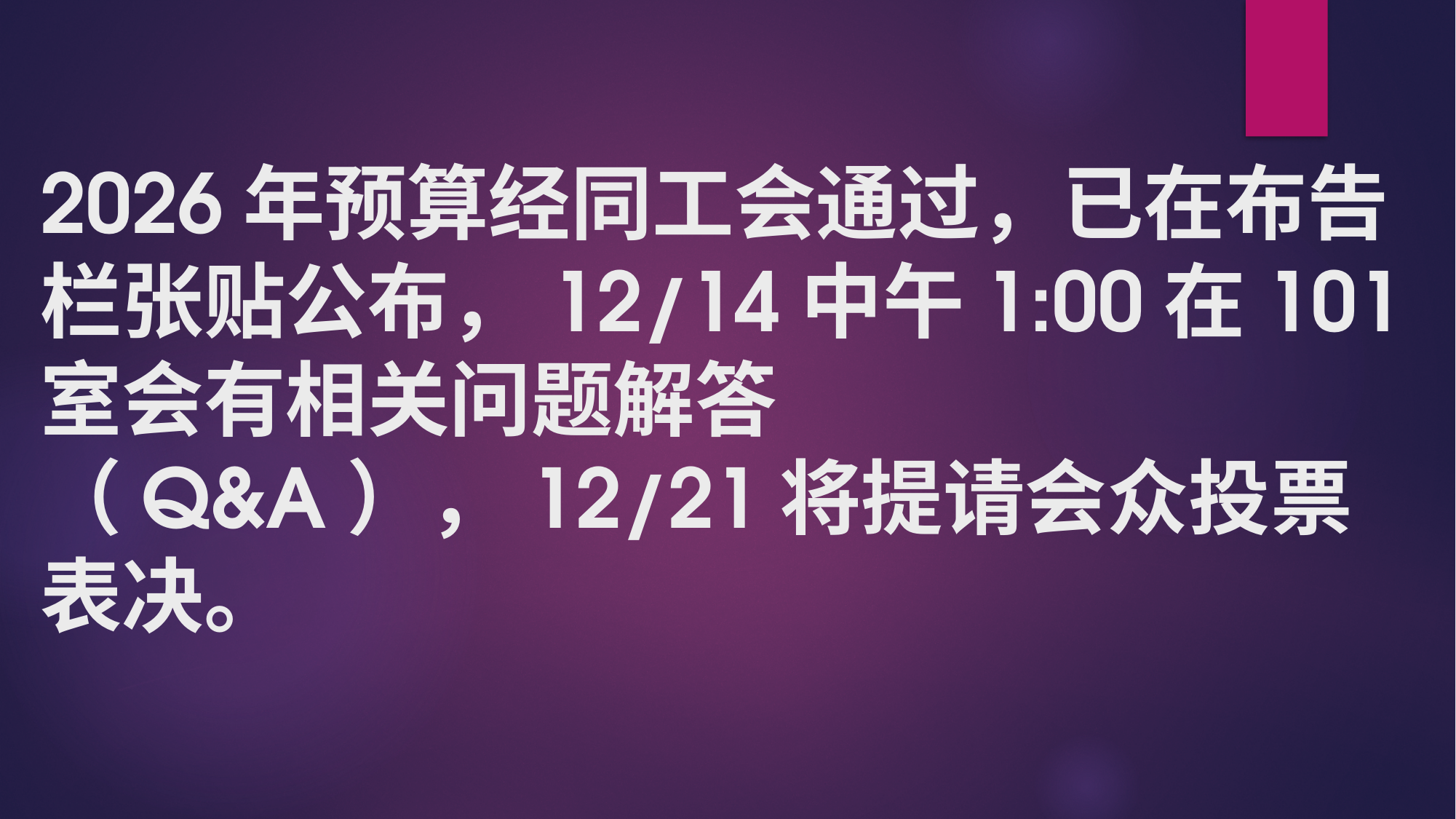

# 2026年预算经同工会通过，已在布告栏张贴公布，12/14中午1:00在101室会有相关问题解答（Q&A），12/21将提请会众投票表决。